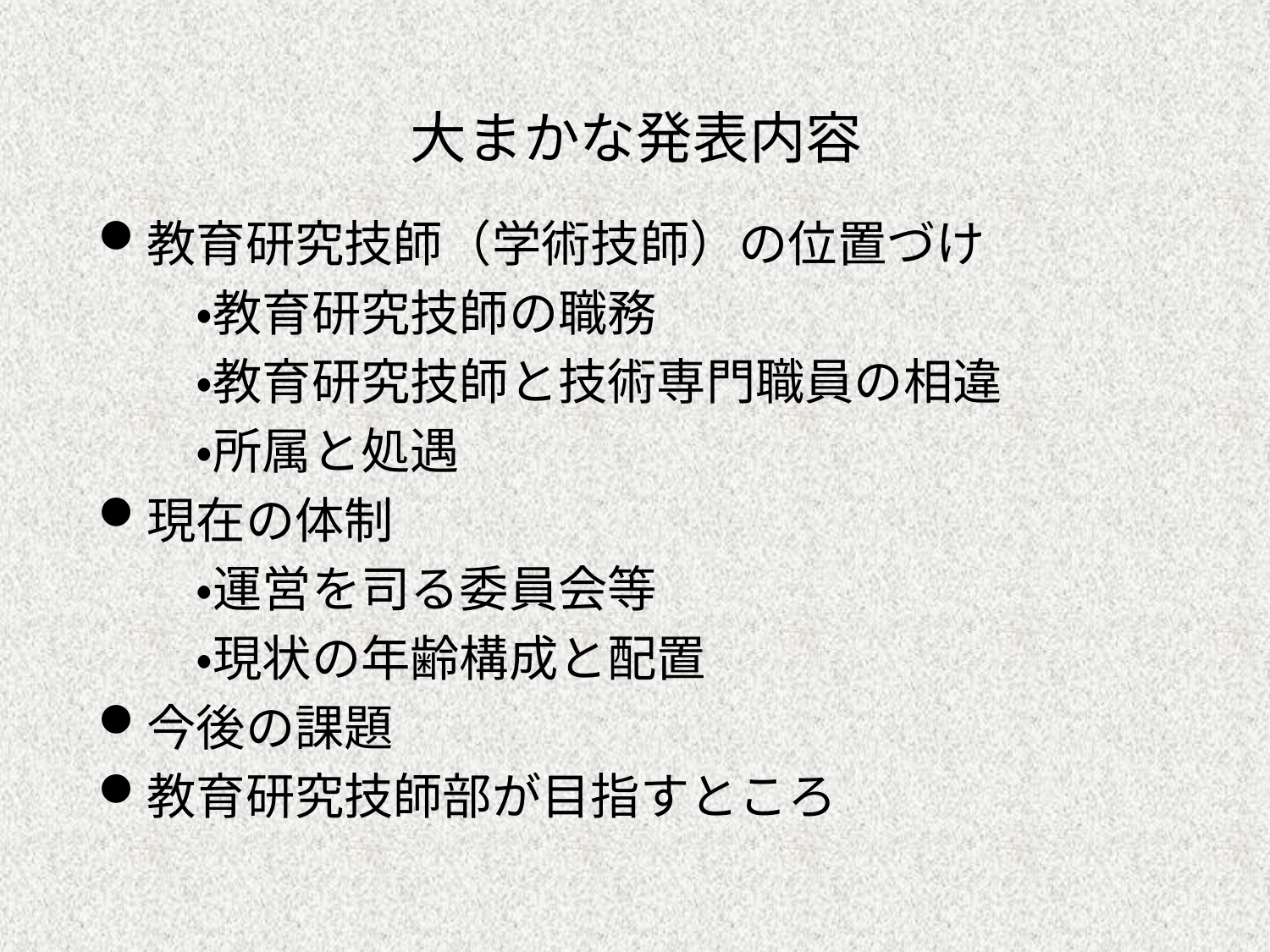

# 大まかな発表内容
教育研究技師（学術技師）の位置づけ
　　・教育研究技師の職務
　　・教育研究技師と技術専門職員の相違
　　・所属と処遇
現在の体制
　　・運営を司る委員会等
　　・現状の年齢構成と配置
今後の課題
教育研究技師部が目指すところ